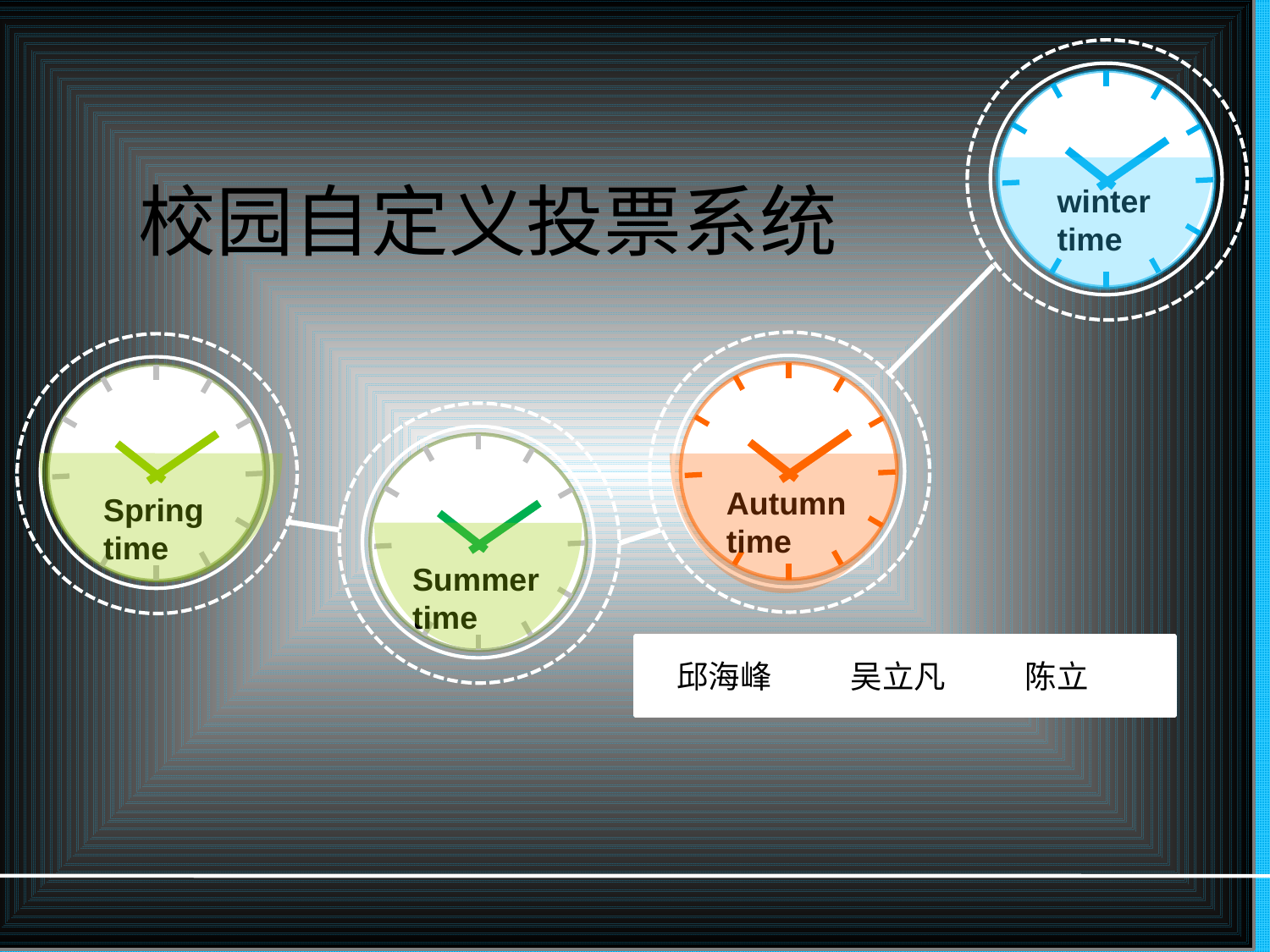

winter
time
校园自定义投票系统

Autumn
time

Spring
time

Summer
time

   邱海峰           吴立凡           陈立